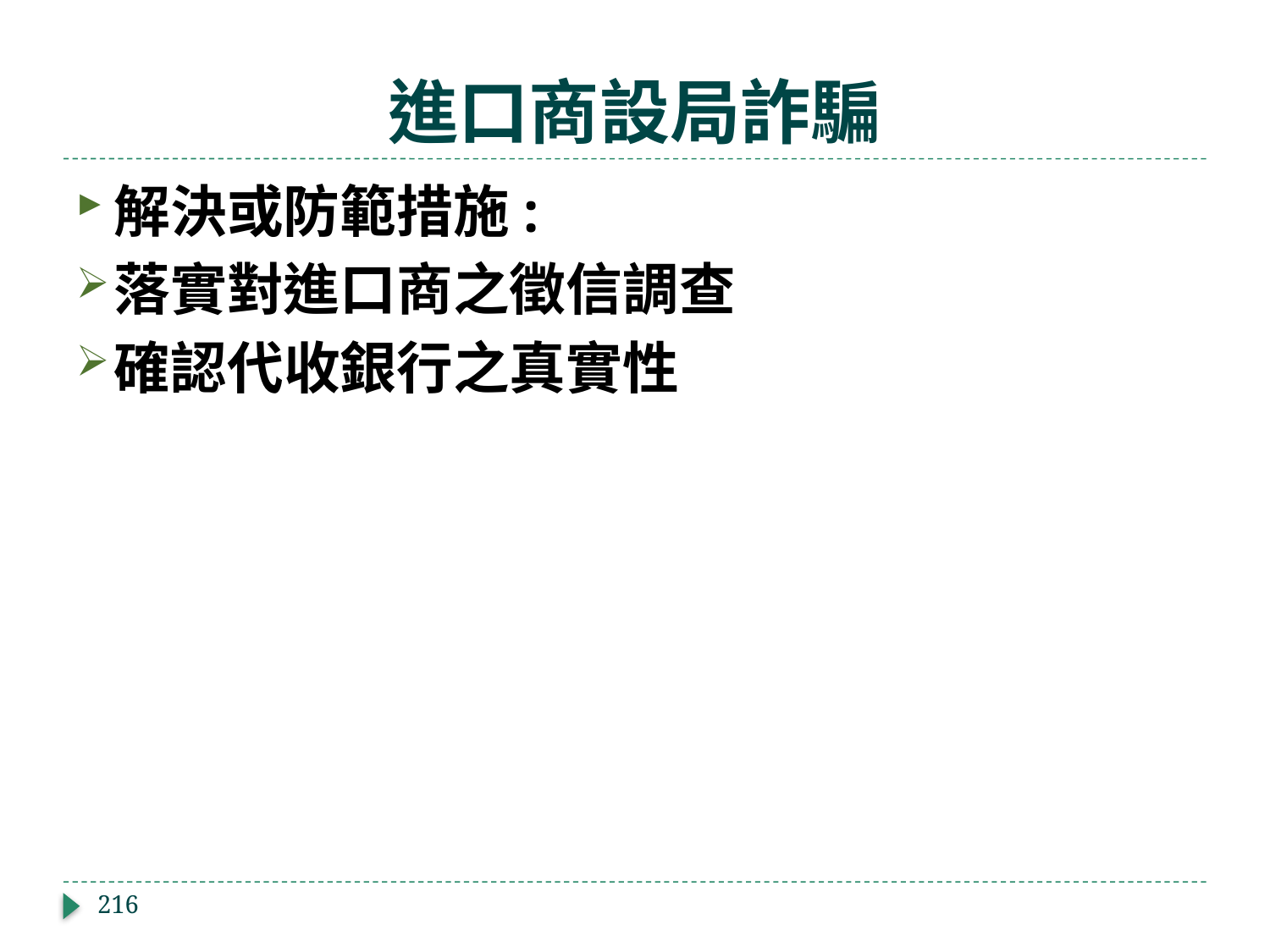

# 進口商設局詐騙
解決或防範措施:
落實對進口商之徵信調查
確認代收銀行之真實性
216